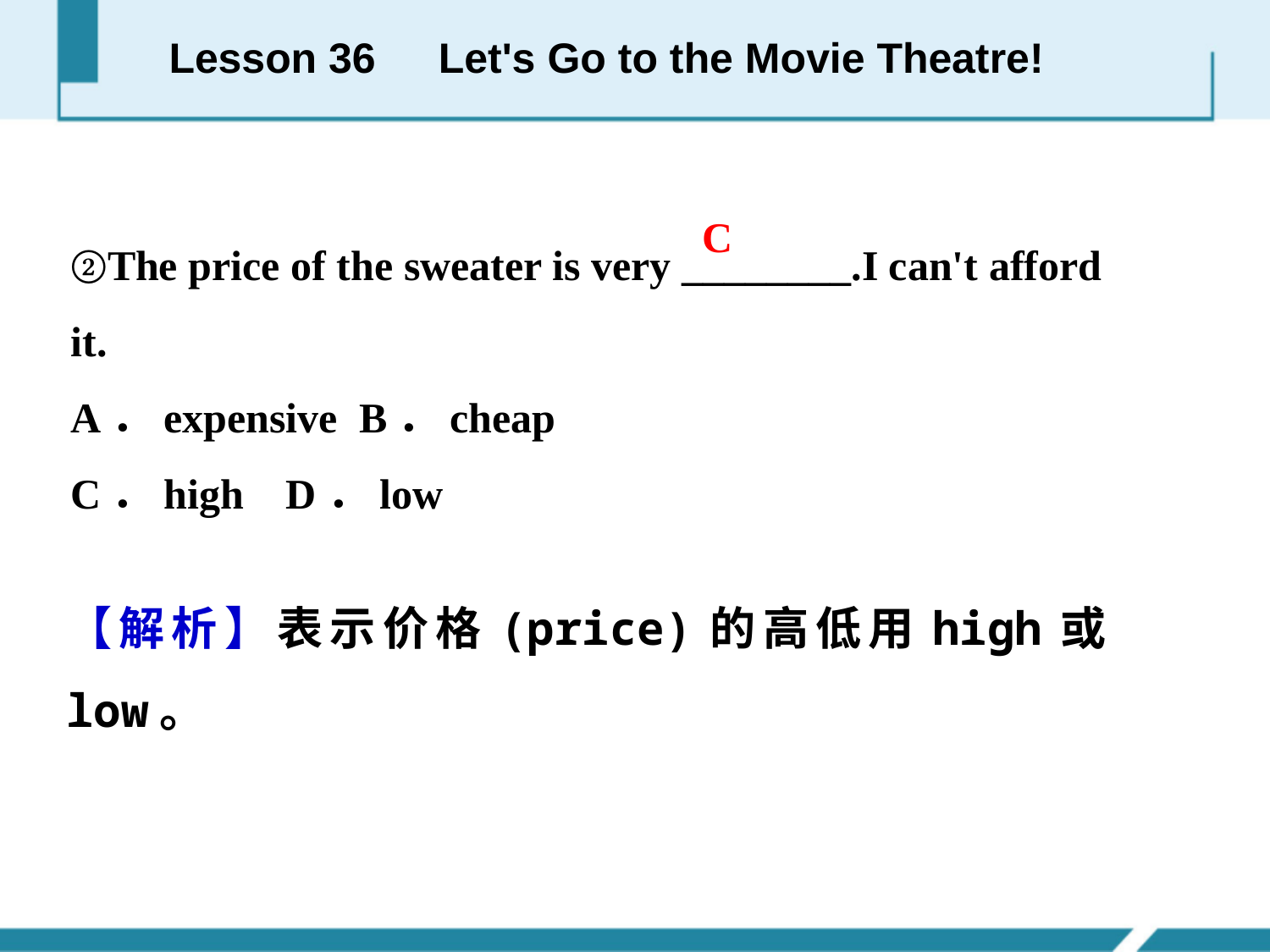

Lesson 36　Let's Go to the Movie Theatre!
C
②The price of the sweater is very ________.I can't afford it.
A．expensive  B．cheap
C．high    D．low

【解析】表示价格(price)的高低用high或low。